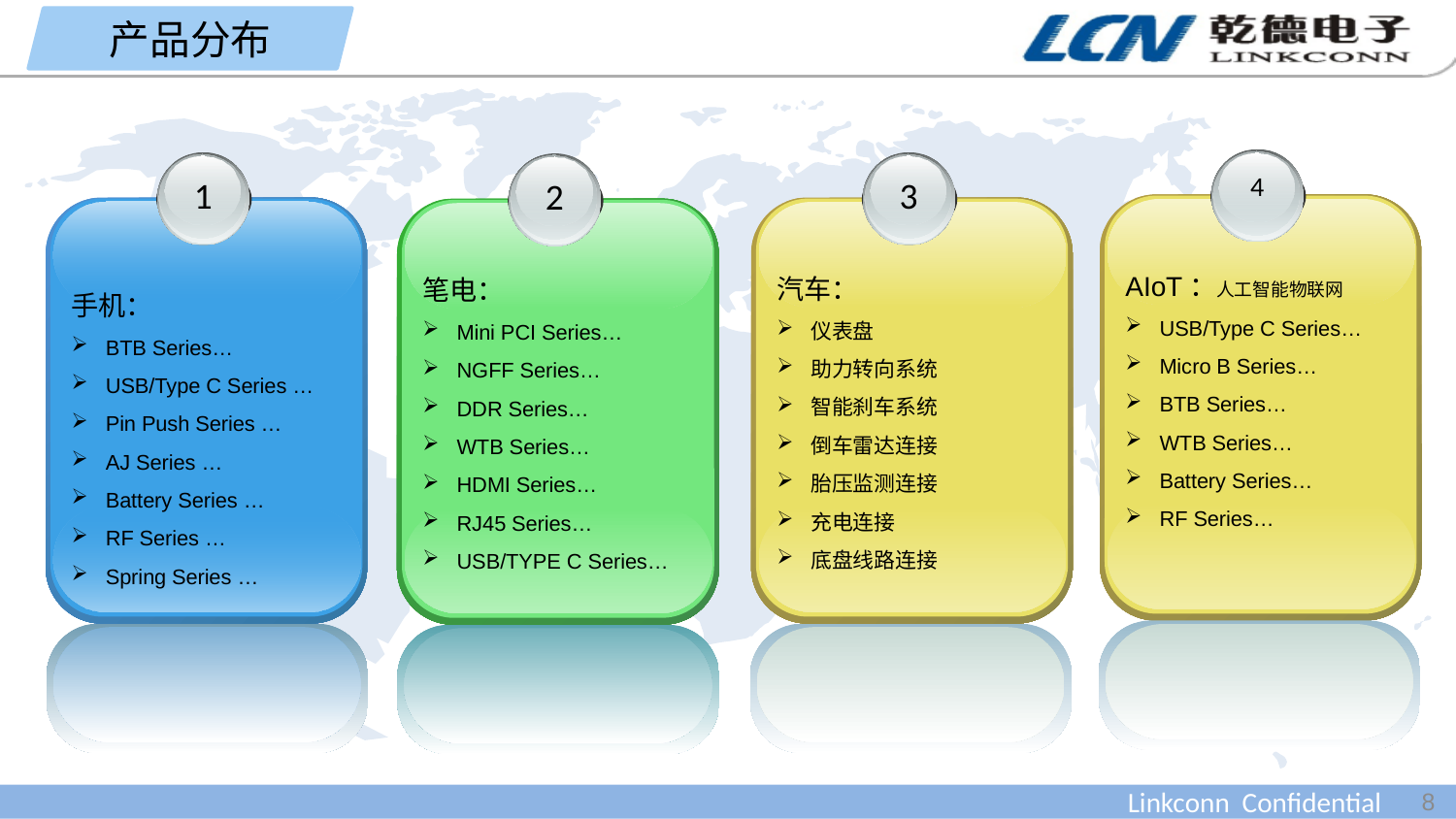

产品分布

4

AIoT：人工智能物联网
USB/Type C Series…
Micro B Series…
BTB Series…
WTB Series…
Battery Series…
RF Series…

1

手机：
BTB Series…
USB/Type C Series …
Pin Push Series …
AJ Series …
Battery Series …
RF Series …
Spring Series …

3

汽车：
仪表盘
助力转向系统
智能刹车系统
倒车雷达连接
胎压监测连接
充电连接
底盘线路连接

2

笔电：
Mini PCI Series…
NGFF Series…
DDR Series…
WTB Series…
HDMI Series…
RJ45 Series…
USB/TYPE C Series…

8